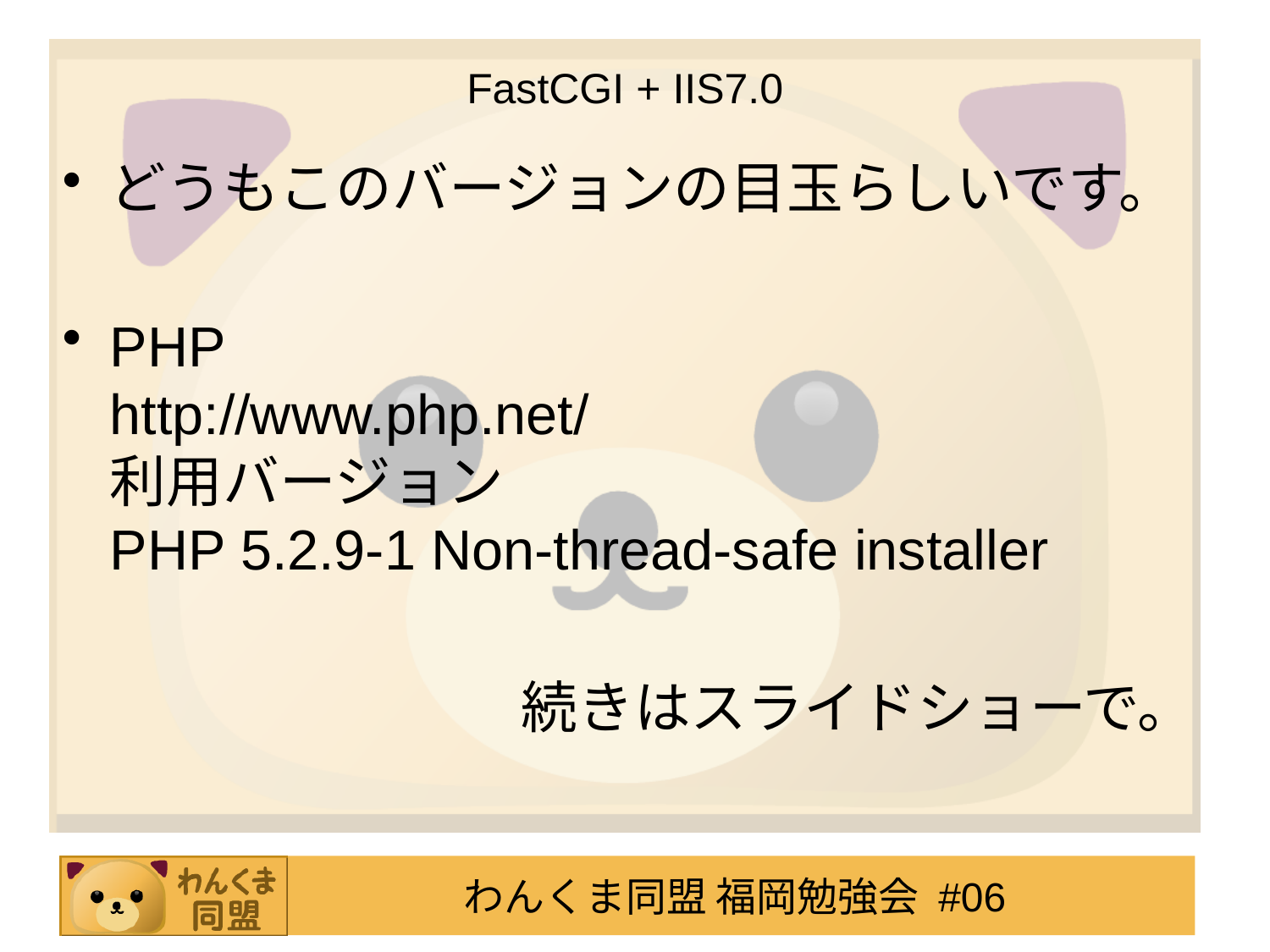

# FastCGI + IIS7.0
どうもこのバージョンの目玉らしいです。

PHP
http://www.php.net/
利用バージョン
PHP 5.2.9-1 Non-thread-safe installer

続きはスライドショーで。